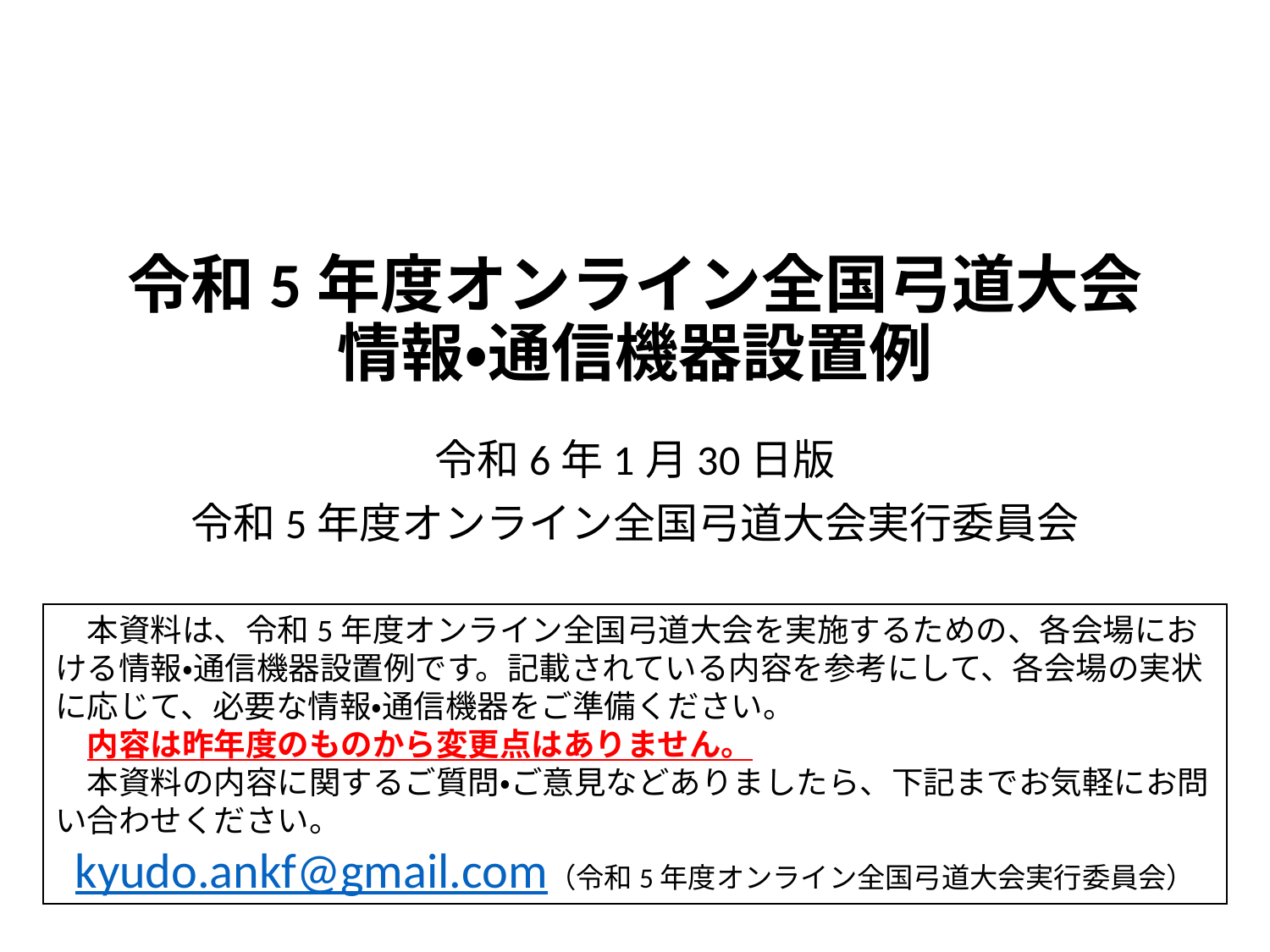

# 令和5年度オンライン全国弓道大会 情報・通信機器設置例
令和6年1月30日版
令和5年度オンライン全国弓道大会実行委員会

　本資料は、令和5年度オンライン全国弓道大会を実施するための、各会場における情報・通信機器設置例です。記載されている内容を参考にして、各会場の実状に応じて、必要な情報・通信機器をご準備ください。
　内容は昨年度のものから変更点はありません。
　本資料の内容に関するご質問・ご意見などありましたら、下記までお気軽にお問い合わせください。
kyudo.ankf@gmail.com（令和5年度オンライン全国弓道大会実行委員会）